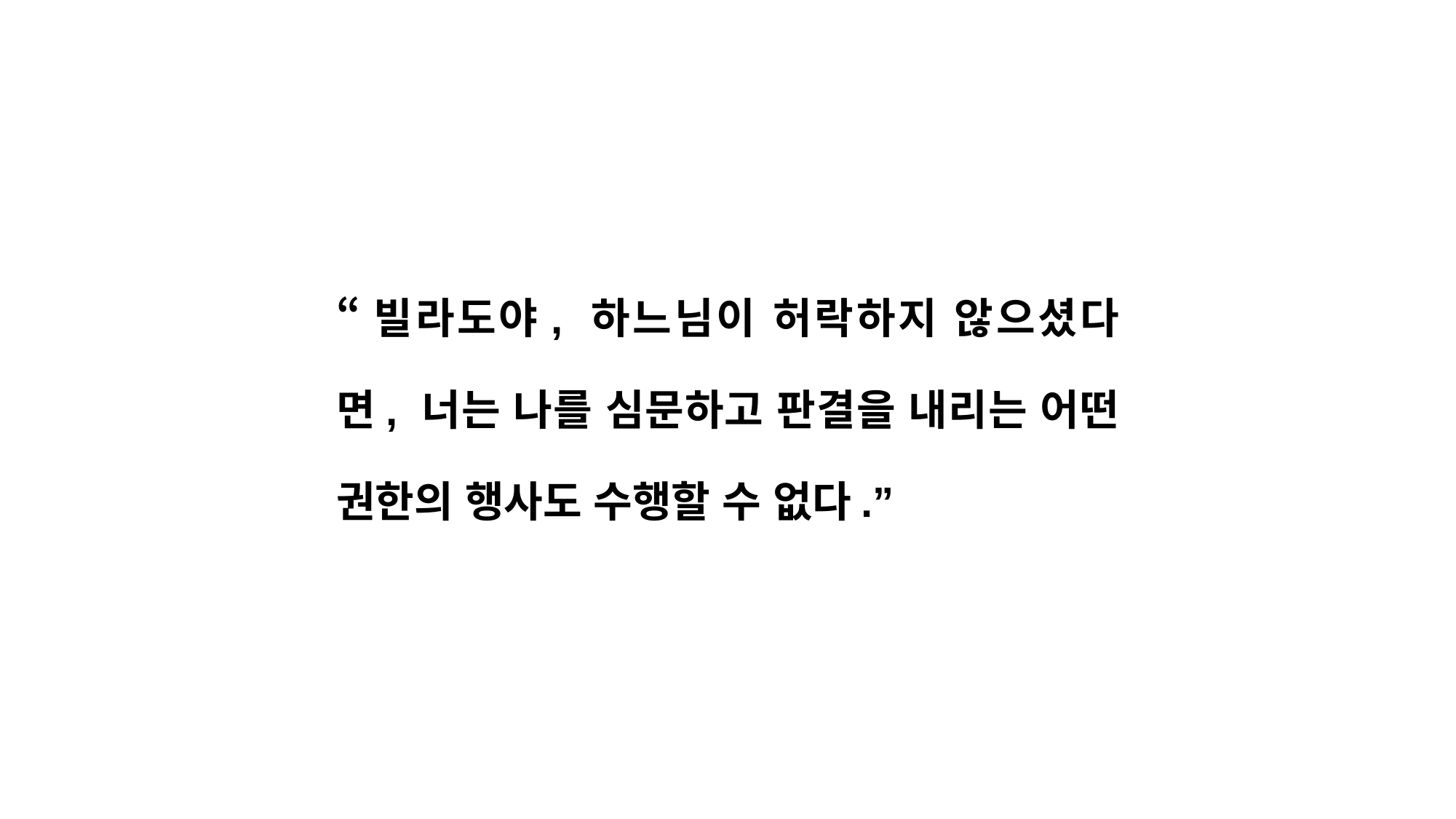

“빌라도야, 하느님이 허락하지 않으셨다면, 너는 나를 심문하고 판결을 내리는 어떤 권한의 행사도 수행할 수 없다.”